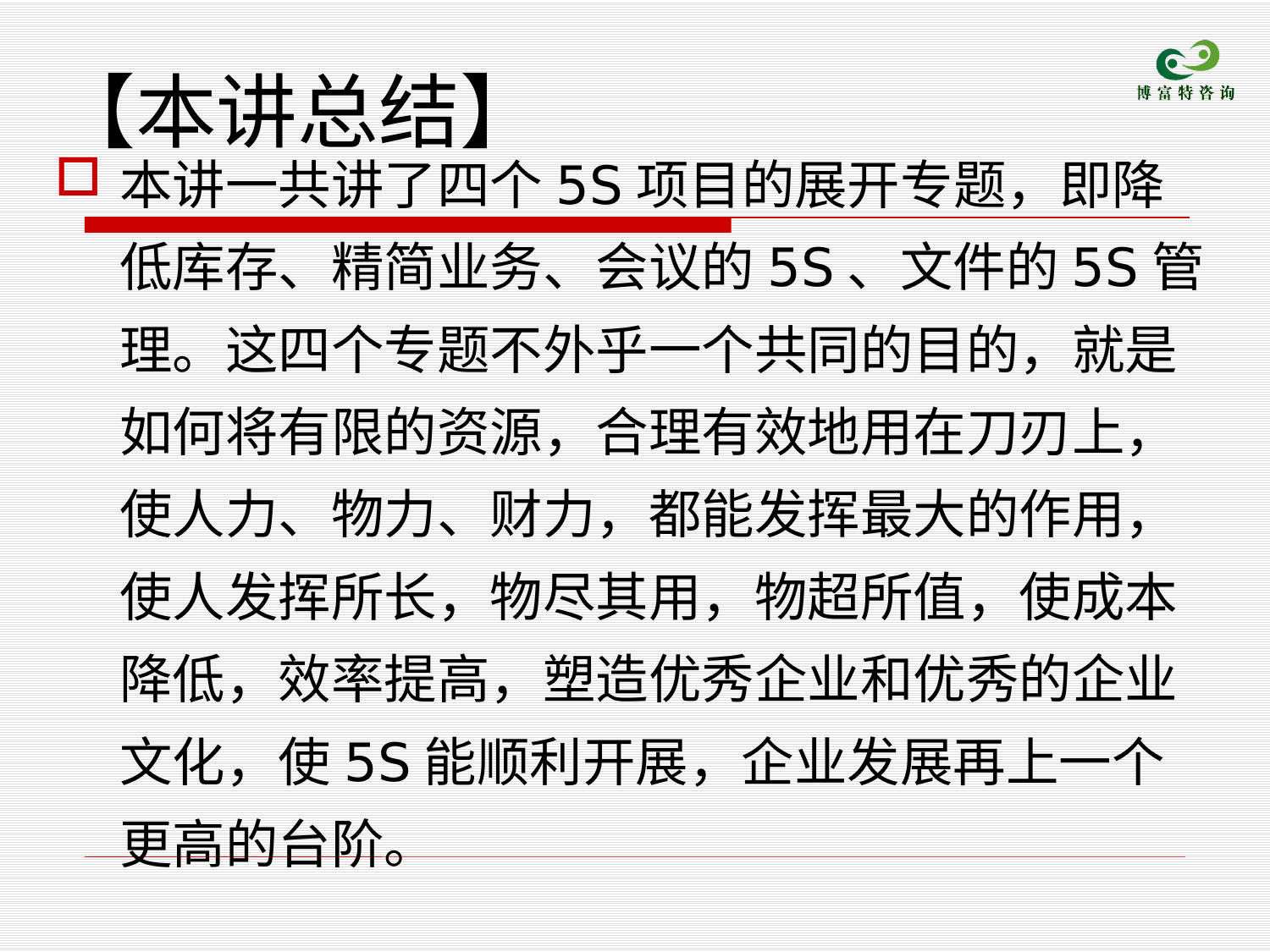

# 【本讲总结】
本讲一共讲了四个5S项目的展开专题，即降低库存、精简业务、会议的5S、文件的5S管理。这四个专题不外乎一个共同的目的，就是如何将有限的资源，合理有效地用在刀刃上，使人力、物力、财力，都能发挥最大的作用，使人发挥所长，物尽其用，物超所值，使成本降低，效率提高，塑造优秀企业和优秀的企业文化，使5S能顺利开展，企业发展再上一个更高的台阶。
765